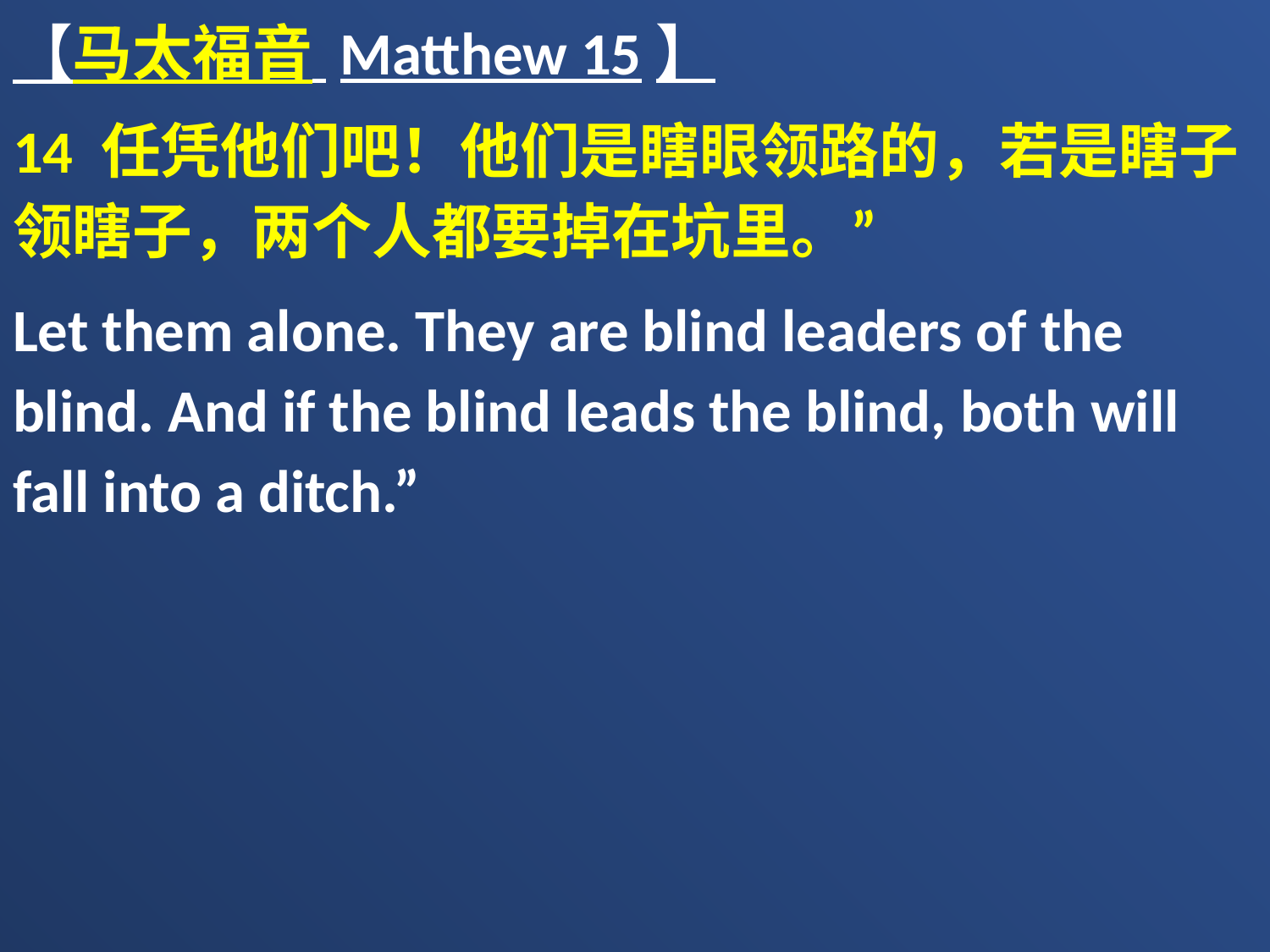

【马太福音 Matthew 15】
14 任凭他们吧！他们是瞎眼领路的，若是瞎子领瞎子，两个人都要掉在坑里。”
Let them alone. They are blind leaders of the blind. And if the blind leads the blind, both will fall into a ditch.”